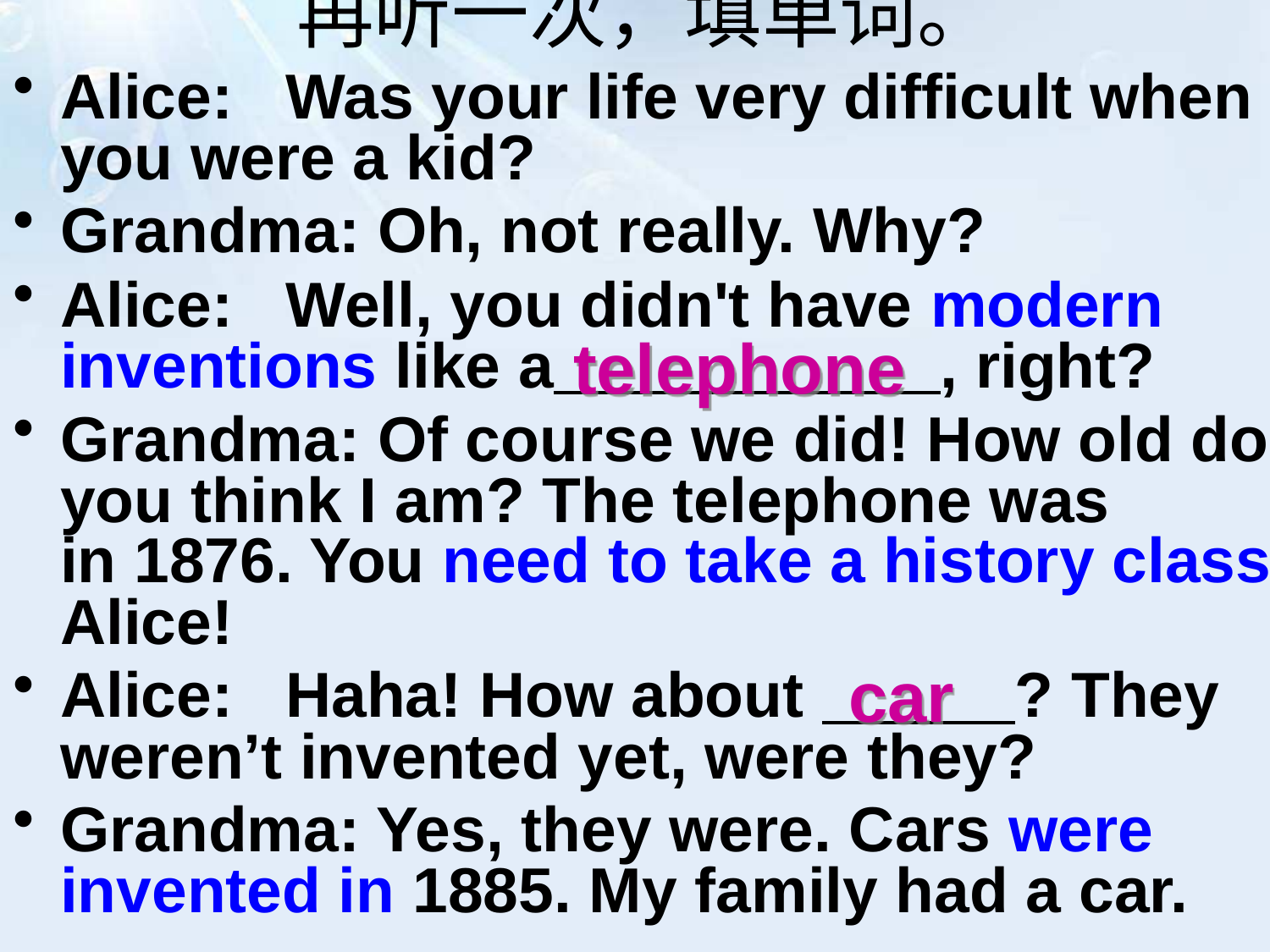

再听一次，填单词。
Alice:   Was your life very difficult when you were a kid?
Grandma: Oh, not really. Why?
Alice:   Well, you didn't have modern inventions like a                      , right?
Grandma: Of course we did! How old do you think I am? The telephone was          in 1876. You need to take a history class, Alice!
Alice:   Haha! How about            ? They weren’t invented yet, were they?
Grandma: Yes, they were. Cars were invented in 1885. My family had a car.
telephone
car